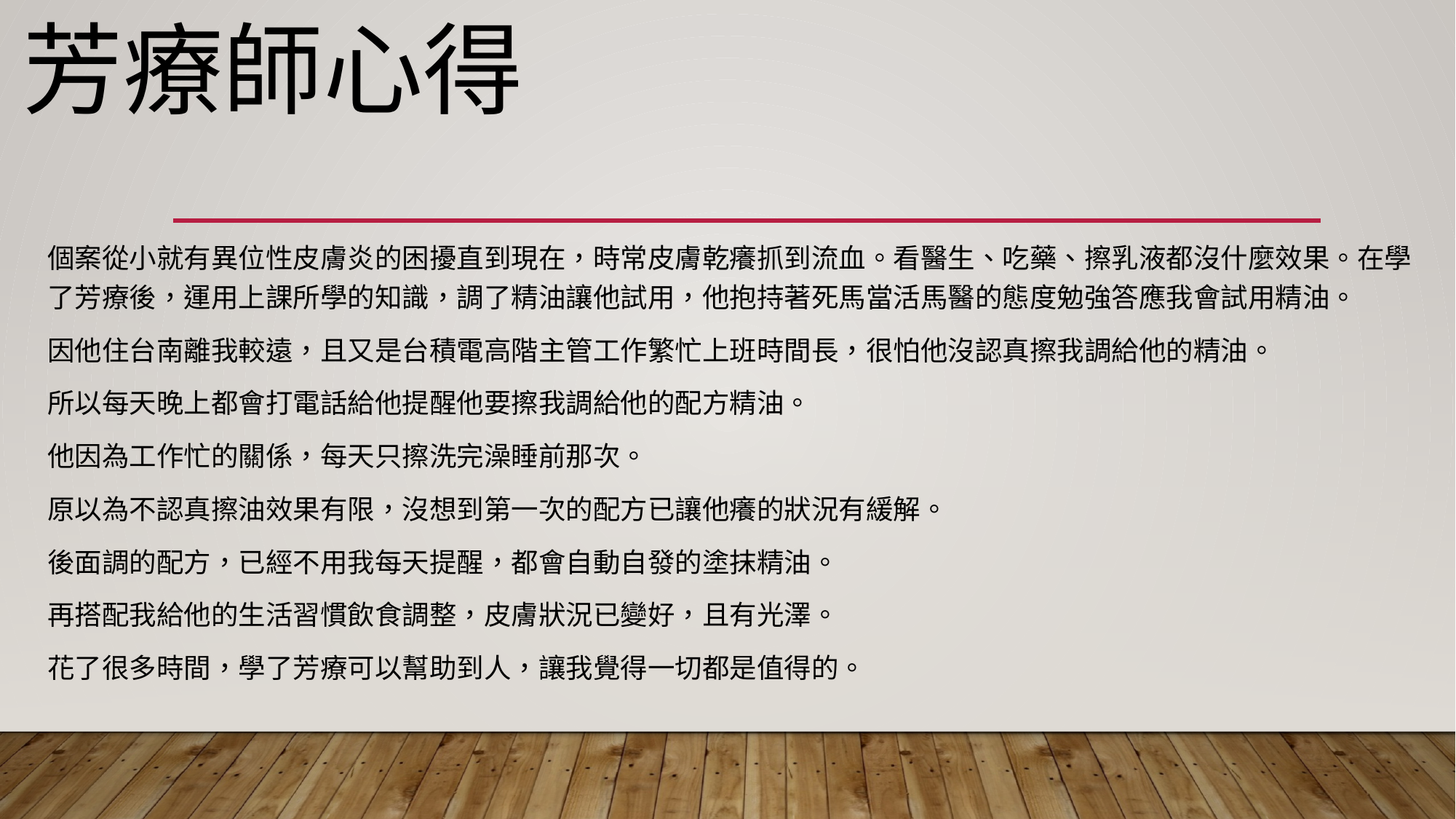

# 芳療師心得
個案從小就有異位性皮膚炎的困擾直到現在，時常皮膚乾癢抓到流血。看醫生、吃藥、擦乳液都沒什麼效果。在學了芳療後，運用上課所學的知識，調了精油讓他試用，他抱持著死馬當活馬醫的態度勉強答應我會試用精油。
因他住台南離我較遠，且又是台積電高階主管工作繁忙上班時間長，很怕他沒認真擦我調給他的精油。
所以每天晚上都會打電話給他提醒他要擦我調給他的配方精油。
他因為工作忙的關係，每天只擦洗完澡睡前那次。
原以為不認真擦油效果有限，沒想到第一次的配方已讓他癢的狀況有緩解。
後面調的配方，已經不用我每天提醒，都會自動自發的塗抹精油。
再搭配我給他的生活習慣飲食調整，皮膚狀況已變好，且有光澤。
花了很多時間，學了芳療可以幫助到人，讓我覺得一切都是值得的。